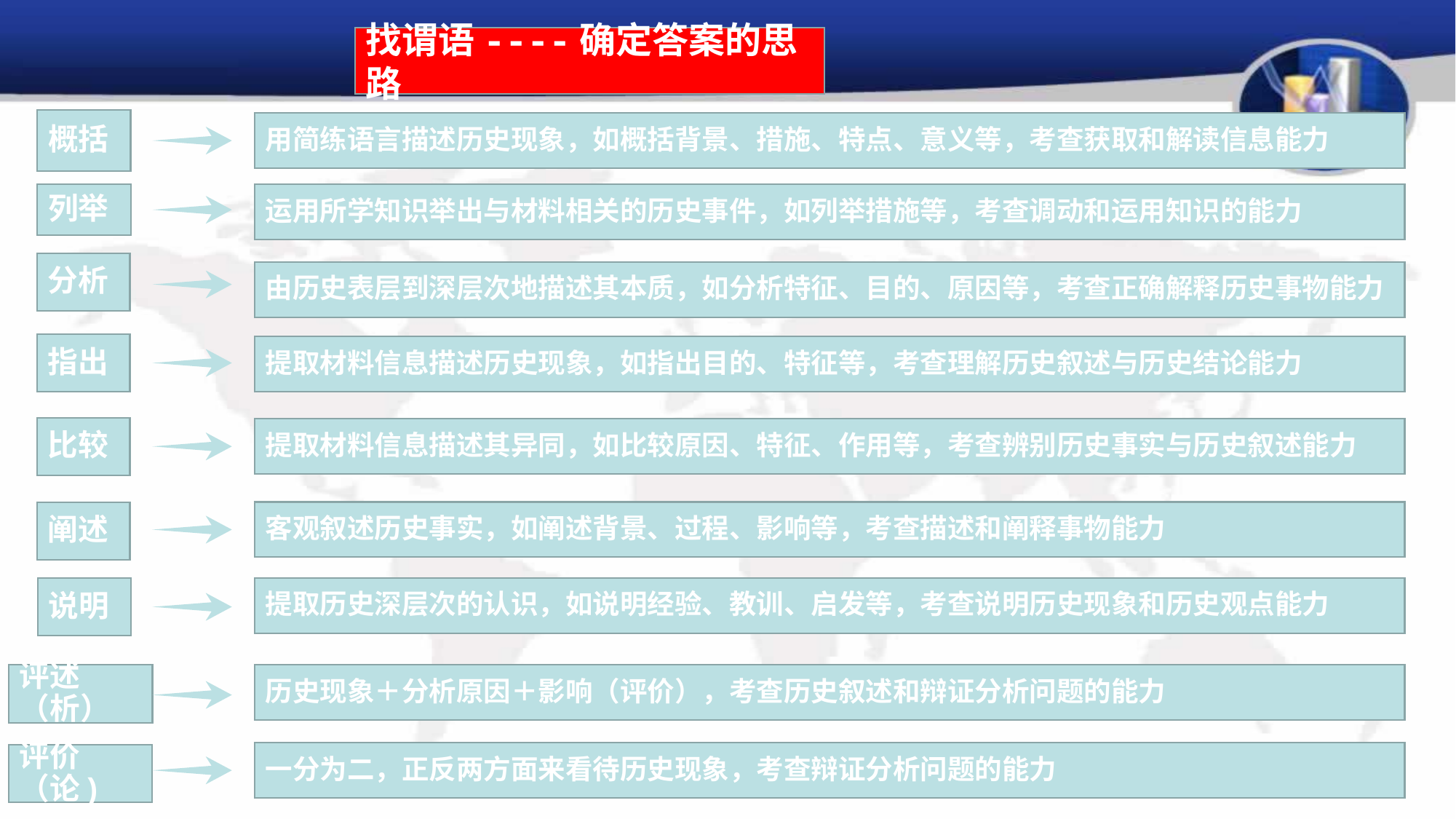

找谓语----确定答案的思路

概括
用简练语言描述历史现象，如概括背景、措施、特点、意义等，考查获取和解读信息能力

列举
运用所学知识举出与材料相关的历史事件，如列举措施等，考查调动和运用知识的能力

分析
由历史表层到深层次地描述其本质，如分析特征、目的、原因等，考查正确解释历史事物能力

指出
提取材料信息描述历史现象，如指出目的、特征等，考查理解历史叙述与历史结论能力

比较
提取材料信息描述其异同，如比较原因、特征、作用等，考查辨别历史事实与历史叙述能力

阐述
客观叙述历史事实，如阐述背景、过程、影响等，考查描述和阐释事物能力

说明
提取历史深层次的认识，如说明经验、教训、启发等，考查说明历史现象和历史观点能力

评述（析）
历史现象＋分析原因＋影响（评价），考查历史叙述和辩证分析问题的能力

一分为二，正反两方面来看待历史现象，考查辩证分析问题的能力
评价（论)